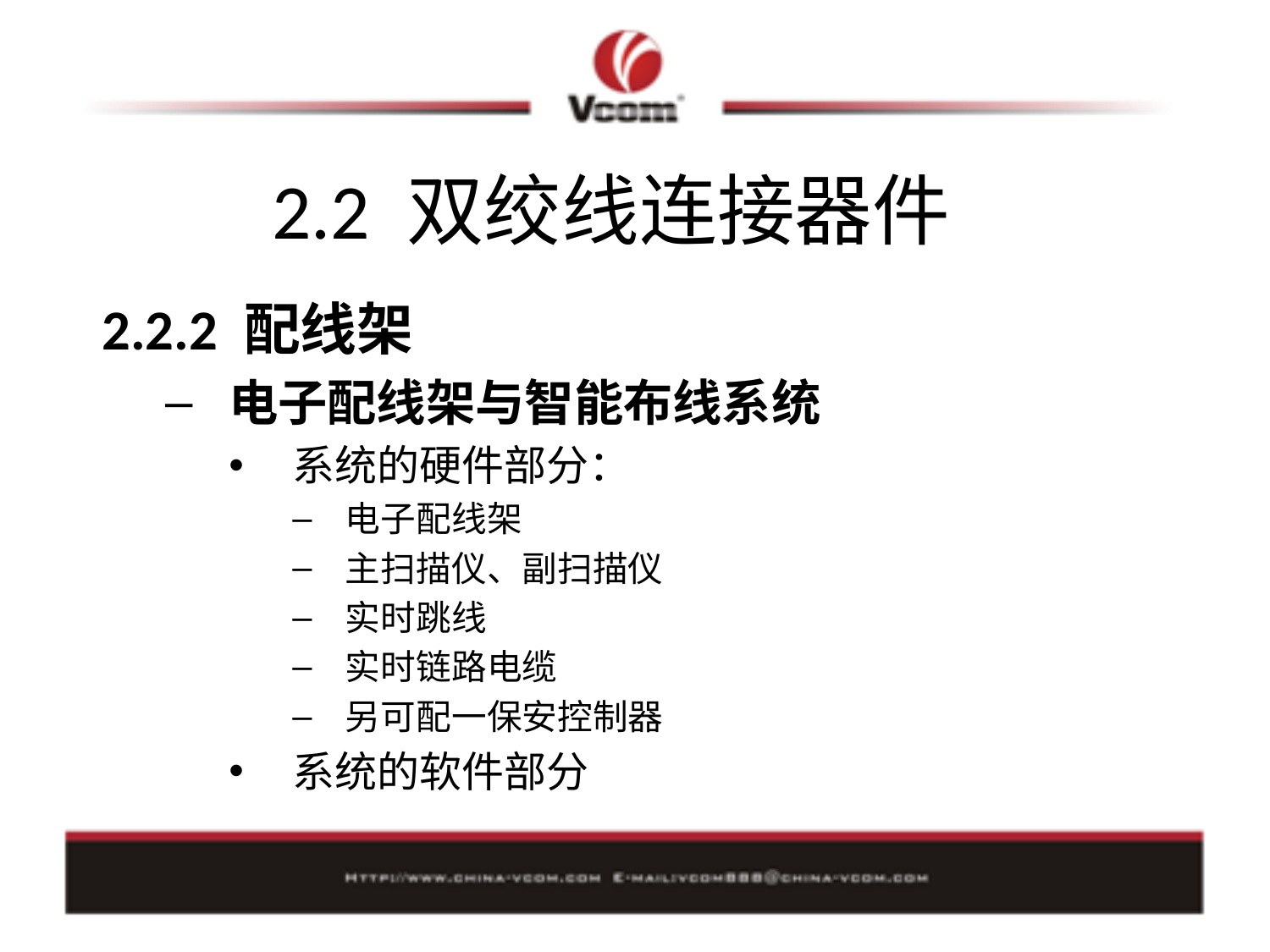

# 2.2 双绞线连接器件
2.2.2 配线架
电子配线架与智能布线系统
系统的硬件部分：
电子配线架
主扫描仪、副扫描仪
实时跳线
实时链路电缆
另可配一保安控制器
系统的软件部分